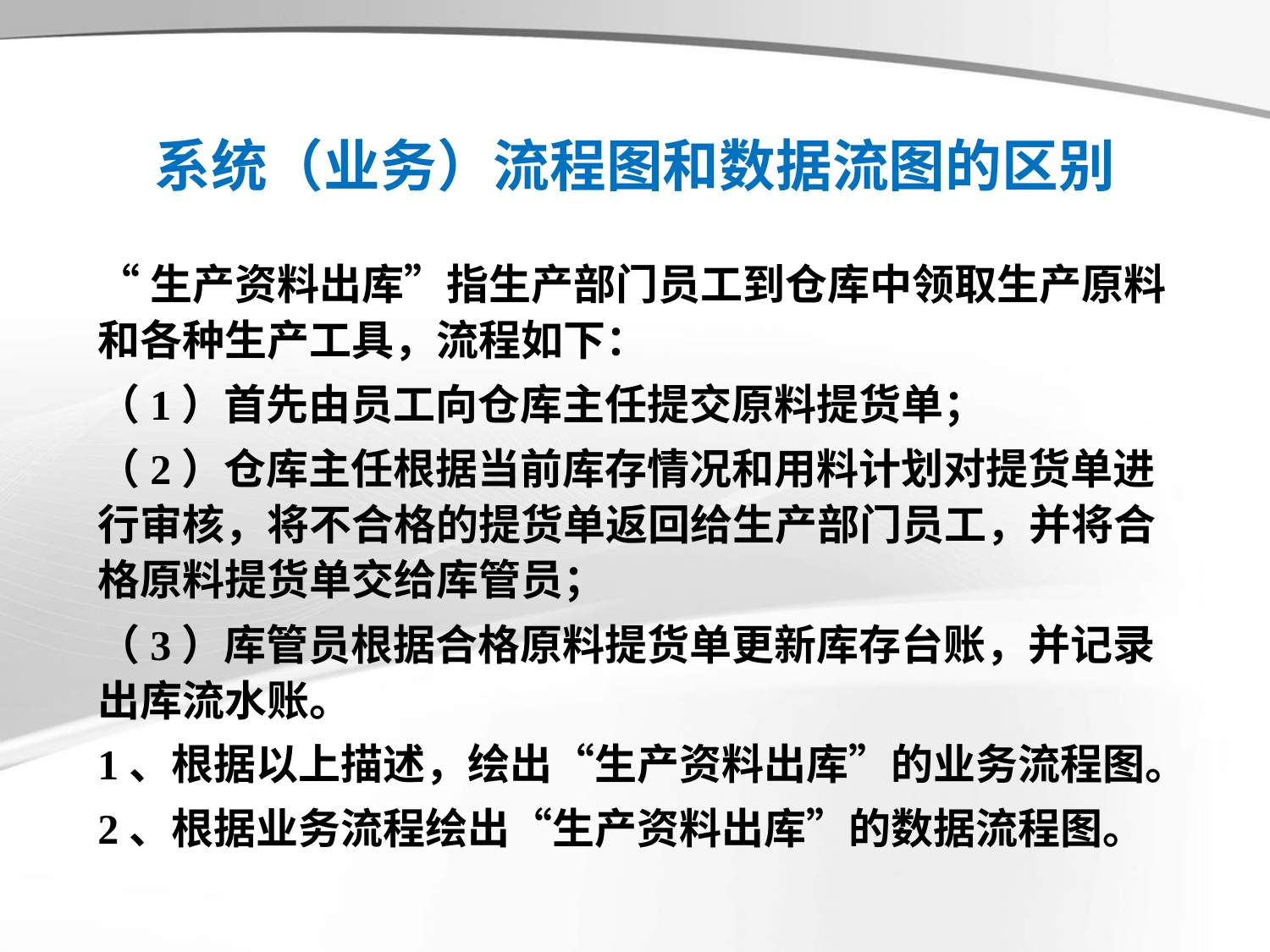

# 系统（业务）流程图和数据流图的区别
“生产资料出库”指生产部门员工到仓库中领取生产原料和各种生产工具，流程如下：
（1）首先由员工向仓库主任提交原料提货单；
（2）仓库主任根据当前库存情况和用料计划对提货单进行审核，将不合格的提货单返回给生产部门员工，并将合格原料提货单交给库管员；
（3）库管员根据合格原料提货单更新库存台账，并记录出库流水账。
1、根据以上描述，绘出“生产资料出库”的业务流程图。
2、根据业务流程绘出“生产资料出库”的数据流程图。